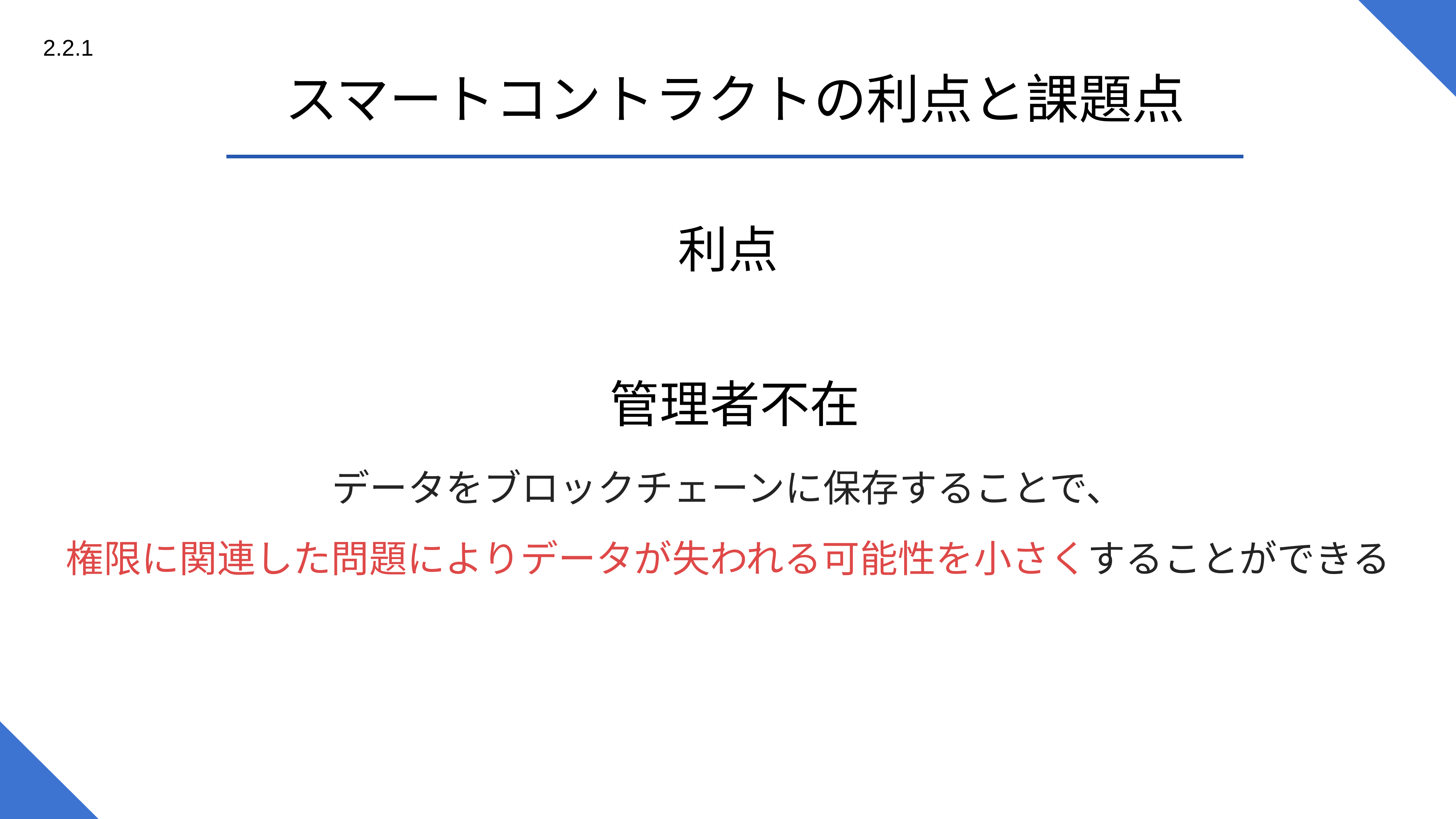

2.2.1
スマートコントラクトの利点と課題点
利点
管理者不在
データをブロックチェーンに保存することで、
権限に関連した問題によりデータが失われる可能性を小さくすることができる
40